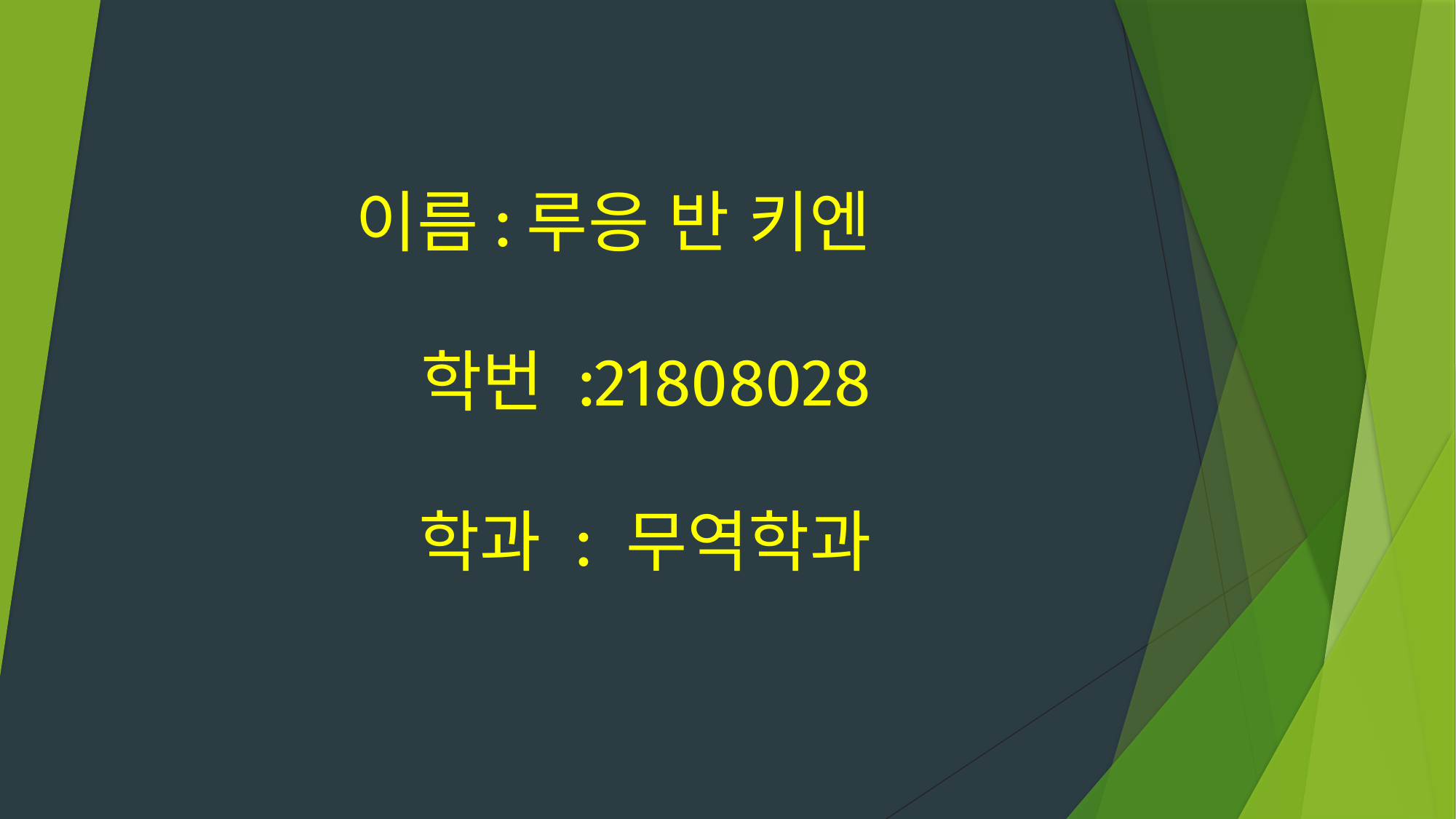

# 이름:루응 반 키엔 학번 :21808028 학과 : 무역학과